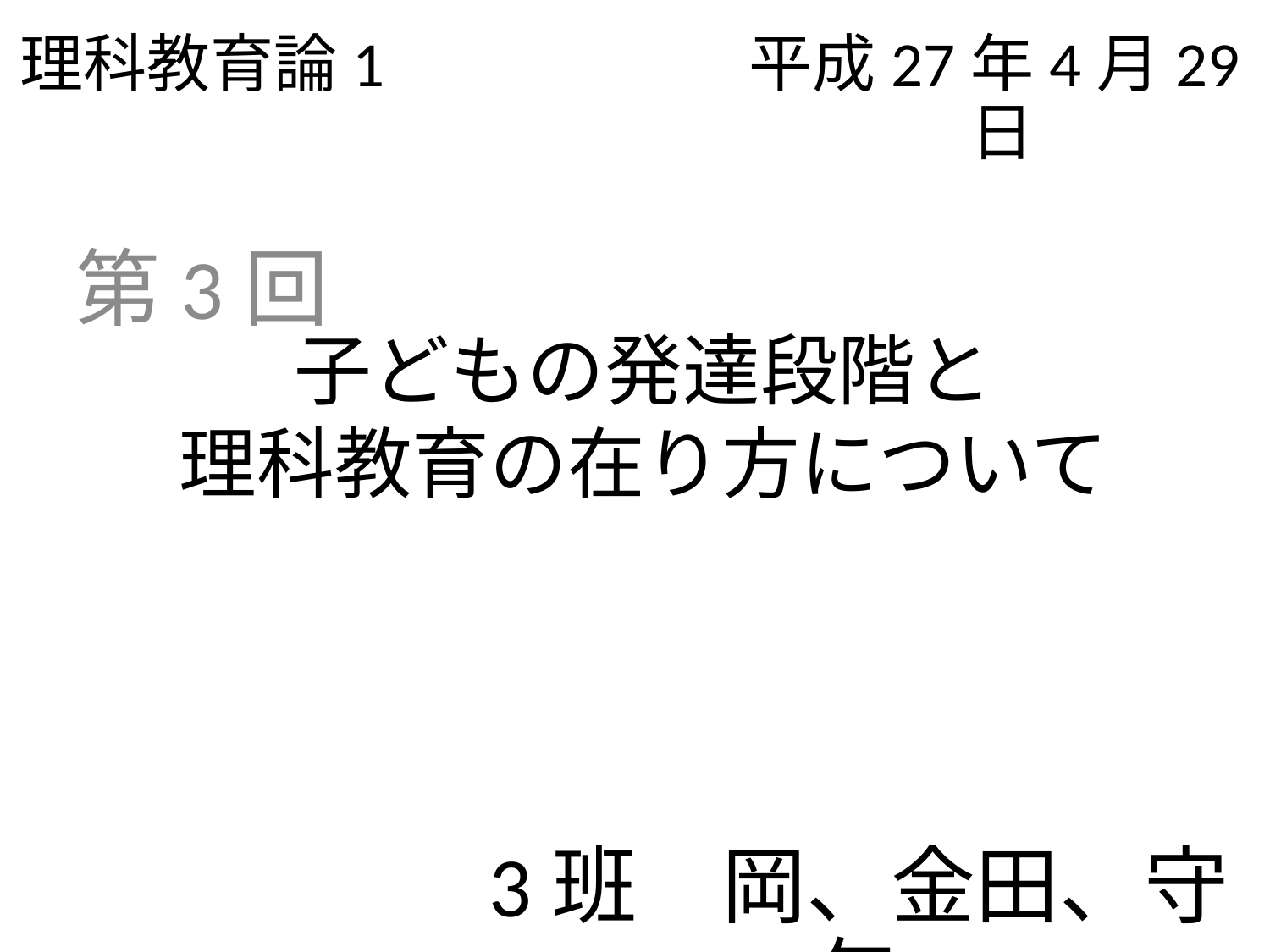

理科教育論1
平成27年4月29日
# 子どもの発達段階と 理科教育の在り方について
第3回
3班　岡、金田、守矢